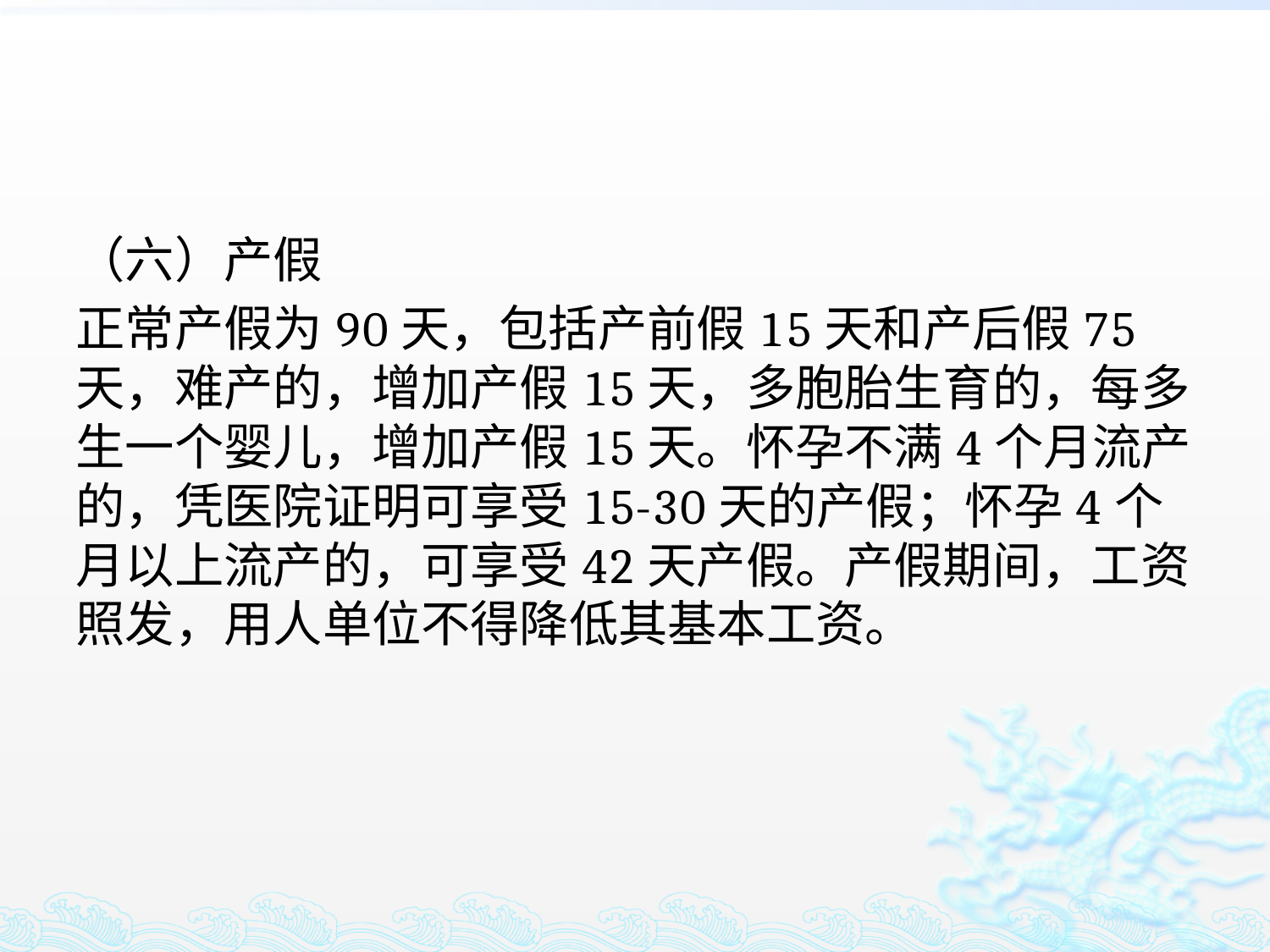

#
（六）产假
正常产假为90天，包括产前假15天和产后假75天，难产的，增加产假15天，多胞胎生育的，每多生一个婴儿，增加产假15天。怀孕不满4个月流产的，凭医院证明可享受15-30天的产假；怀孕4个月以上流产的，可享受42天产假。产假期间，工资照发，用人单位不得降低其基本工资。